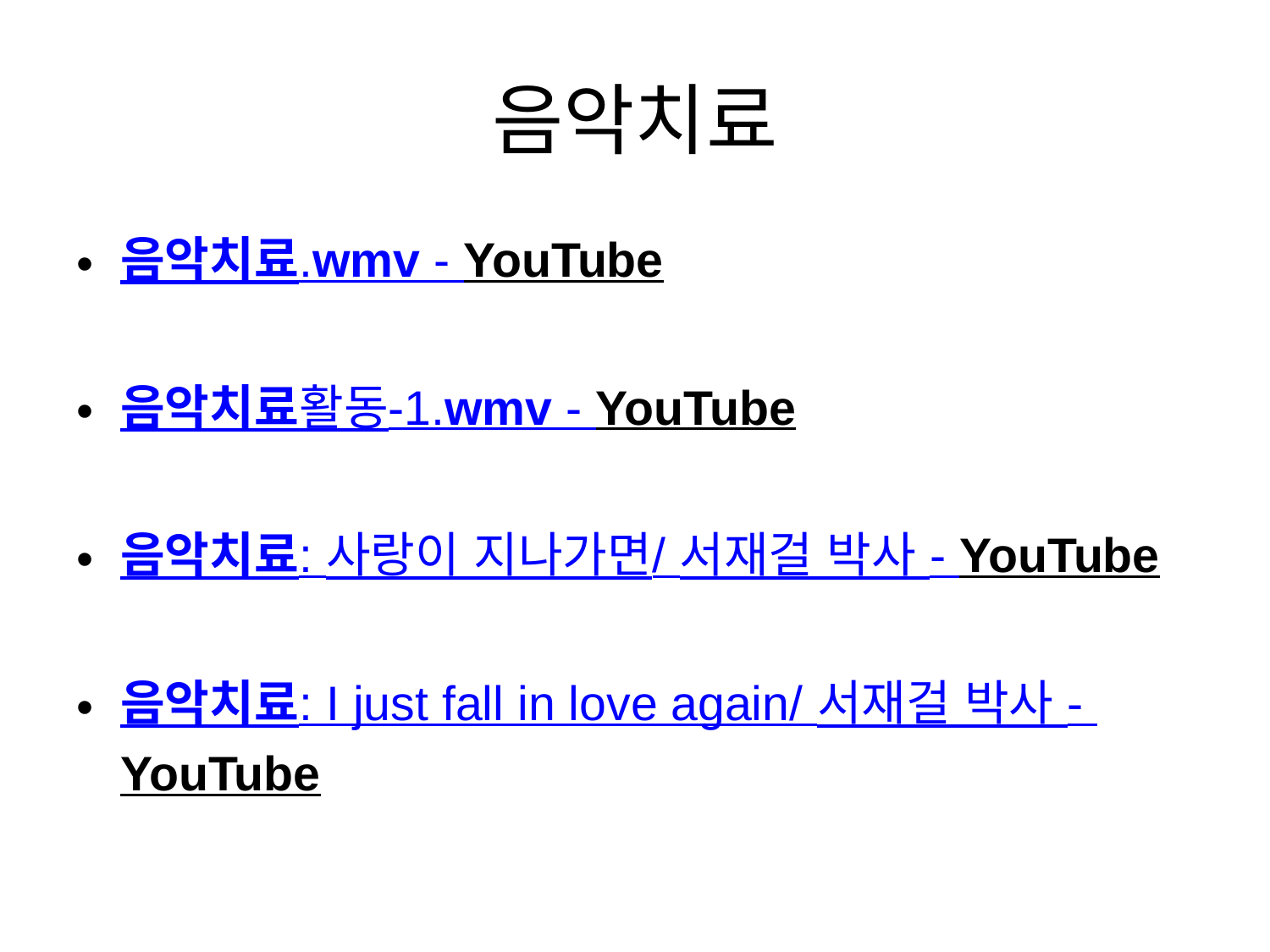

# 음악치료
음악치료.wmv - YouTube

음악치료활동-1.wmv - YouTube

음악치료: 사랑이 지나가면/ 서재걸 박사 - YouTube

음악치료: I just fall in love again/ 서재걸 박사 - YouTube